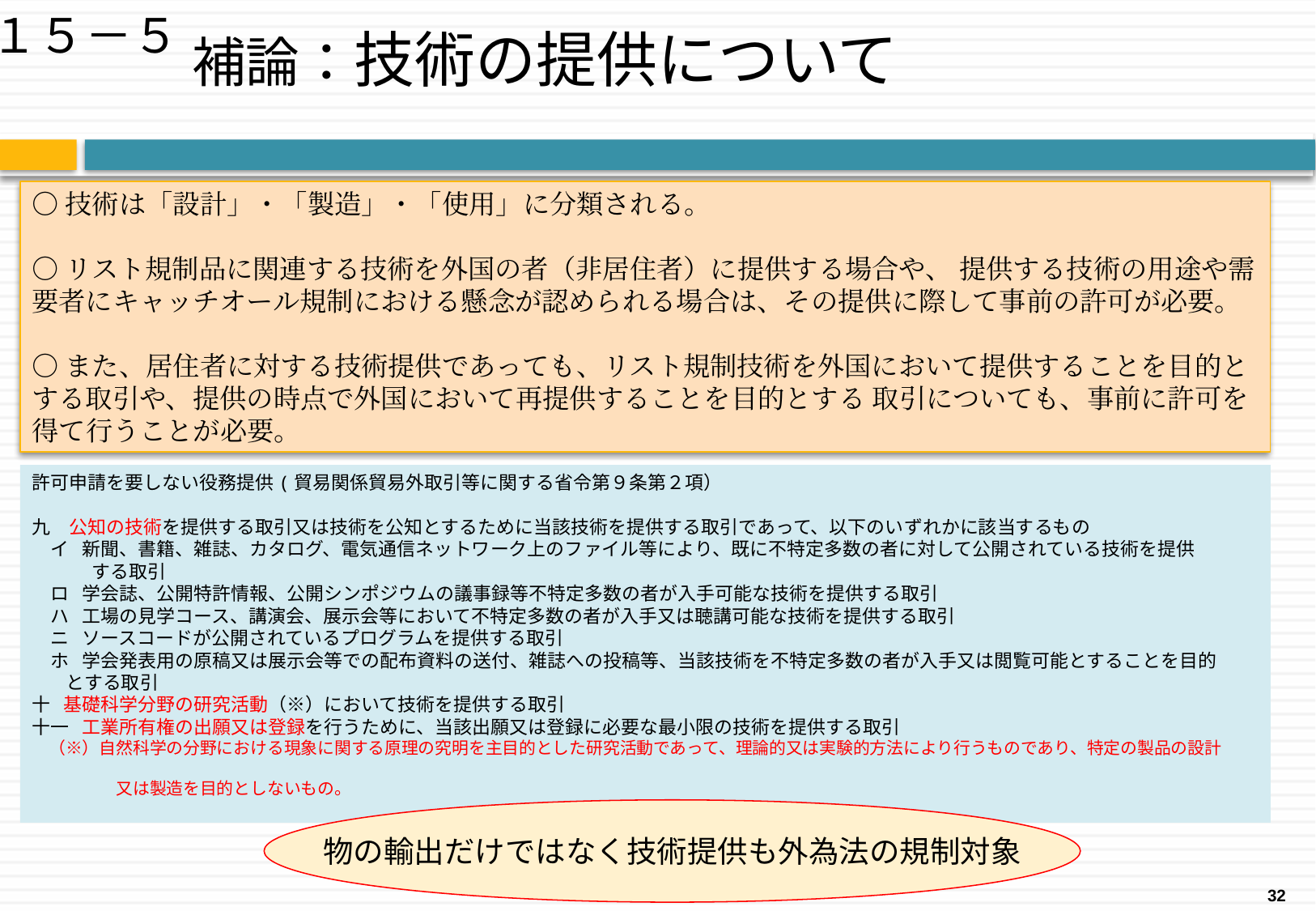

１５－５
補論：技術の提供について
○技術は「設計」・「製造」・「使用」に分類される。

○リスト規制品に関連する技術を外国の者（非居住者）に提供する場合や、 提供する技術の用途や需要者にキャッチオール規制における懸念が認められる場合は、その提供に際して事前の許可が必要。

○また、居住者に対する技術提供であっても、リスト規制技術を外国において提供することを目的とする取引や、提供の時点で外国において再提供することを目的とする 取引についても、事前に許可を得て行うことが必要。
許可申請を要しない役務提供(貿易関係貿易外取引等に関する省令第９条第２項）

九　公知の技術を提供する取引又は技術を公知とするために当該技術を提供する取引であって、以下のいずれかに該当するもの
　イ   新聞、書籍、雑誌、カタログ、電気通信ネットワーク上のファイル等により、既に不特定多数の者に対して公開されている技術を提供
　　　 する取引
　ロ   学会誌、公開特許情報、公開シンポジウムの議事録等不特定多数の者が入手可能な技術を提供する取引
　ハ   工場の見学コース、講演会、展示会等において不特定多数の者が入手又は聴講可能な技術を提供する取引
　ニ   ソースコードが公開されているプログラムを提供する取引
　ホ   学会発表用の原稿又は展示会等での配布資料の送付、雑誌への投稿等、当該技術を不特定多数の者が入手又は閲覧可能とすることを目的
       とする取引
十   基礎科学分野の研究活動（※）において技術を提供する取引
十一   工業所有権の出願又は登録を行うために、当該出願又は登録に必要な最小限の技術を提供する取引
　（※）自然科学の分野における現象に関する原理の究明を主目的とした研究活動であって、理論的又は実験的方法により行うものであり、特定の製品の設計
　　　　　又は製造を目的としないもの。

物の輸出だけではなく技術提供も外為法の規制対象
32